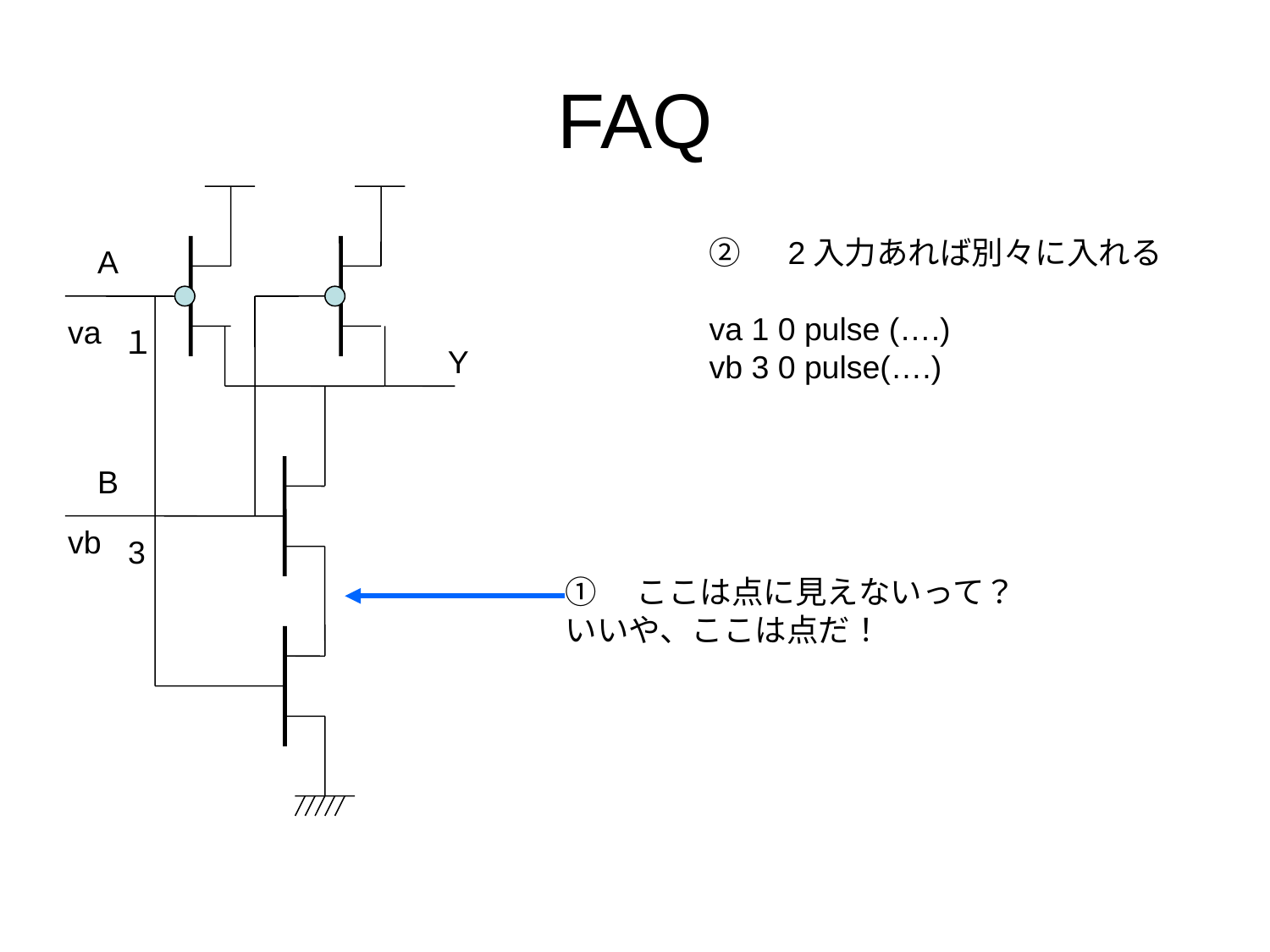

# FAQ

②　2入力あれば別々に入れる

va 1 0 pulse (….)
vb 3 0 pulse(….)
A

va
１

Y

B

vb
3

①　ここは点に見えないって？
いいや、ここは点だ！